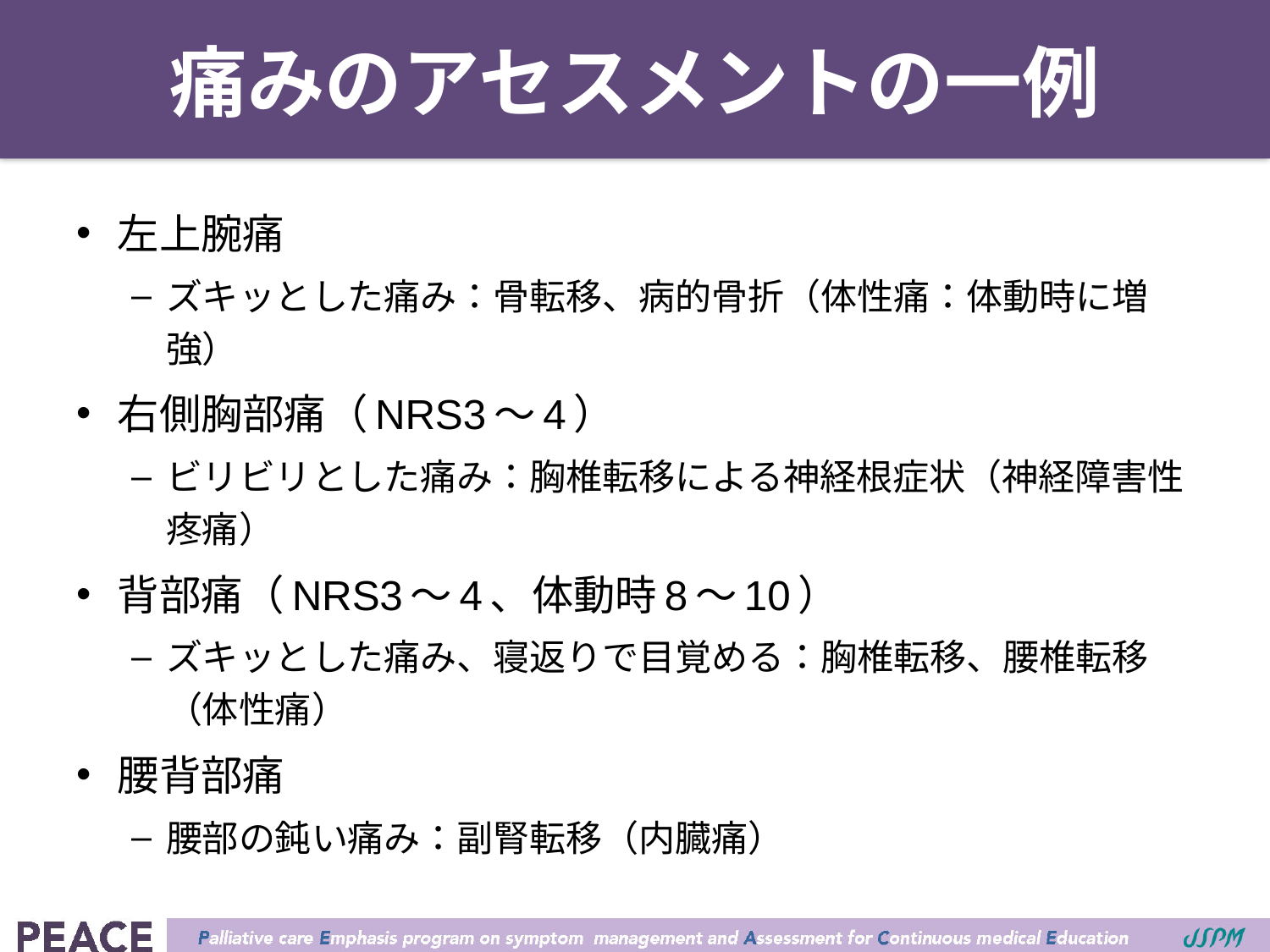

# 痛みのアセスメントの一例
左上腕痛
ズキッとした痛み：骨転移、病的骨折（体性痛：体動時に増強）
右側胸部痛（NRS3～4）
ビリビリとした痛み：胸椎転移による神経根症状（神経障害性疼痛）
背部痛（NRS3～4、体動時8～10）
ズキッとした痛み、寝返りで目覚める：胸椎転移、腰椎転移（体性痛）
腰背部痛
腰部の鈍い痛み：副腎転移（内臓痛）